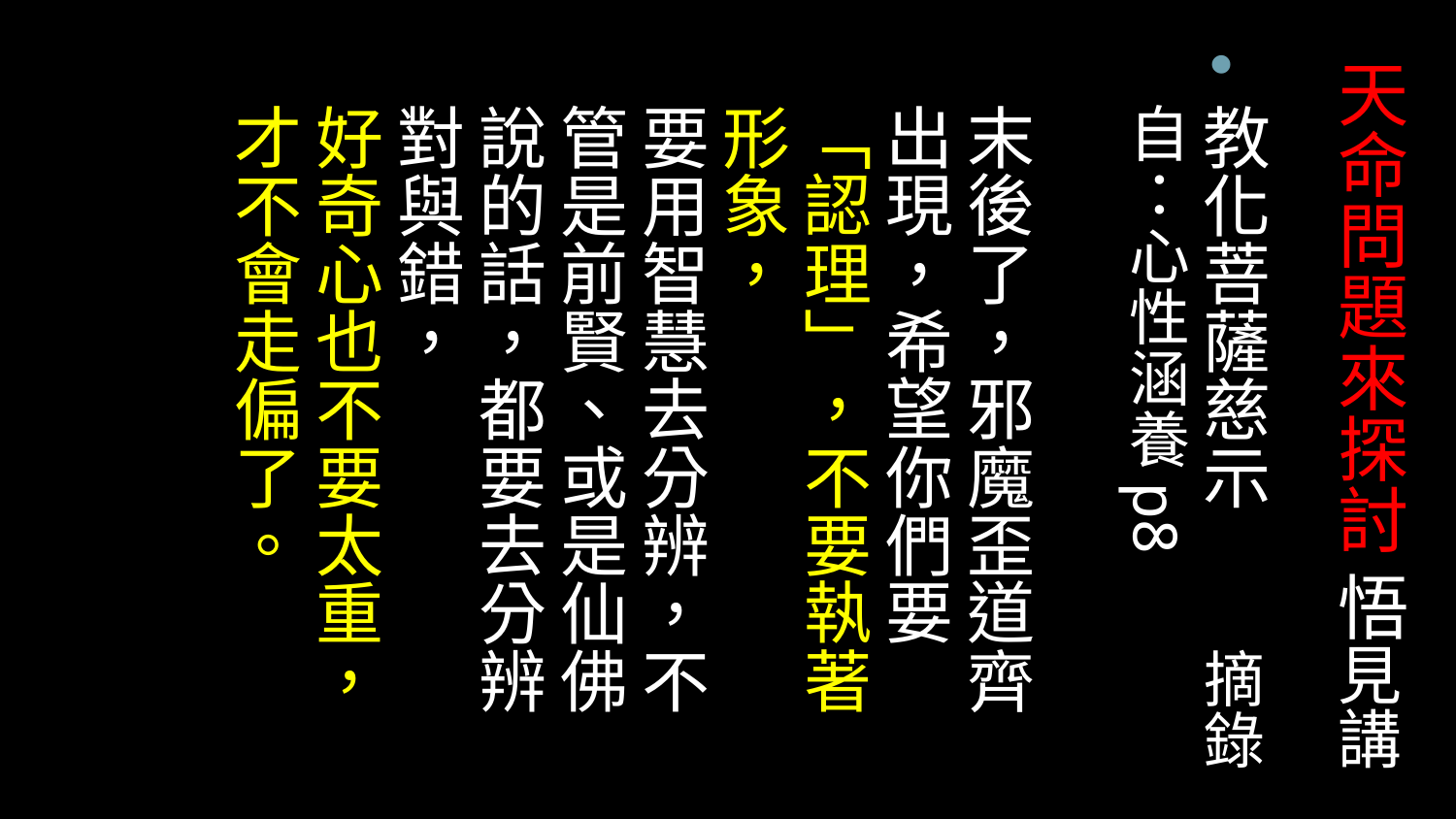

教化菩薩慈示         摘錄自：心性涵養p8
末後了，邪魔歪道齊出現，希望你們要「認理」，不要執著形象，
要用智慧去分辨，不管是前賢、或是仙佛說的話，都要去分辨對與錯，
好奇心也不要太重，才不會走偏了。

# 天命問題來探討 悟見講